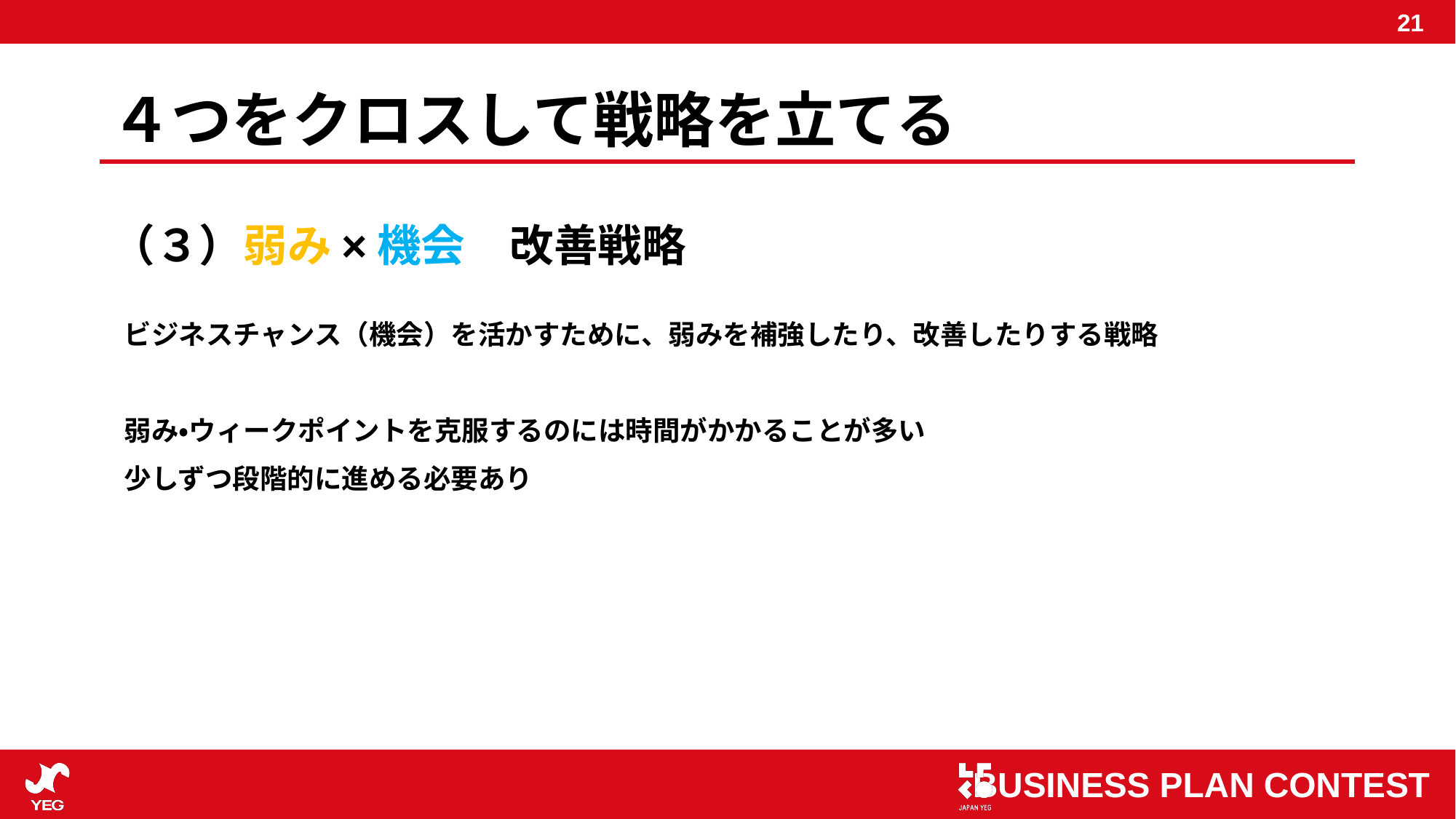

# ４つをクロスして戦略を立てる
（３）弱み×機会　改善戦略
ビジネスチャンス（機会）を活かすために、弱みを補強したり、改善したりする戦略

弱み・ウィークポイントを克服するのには時間がかかることが多い
少しずつ段階的に進める必要あり